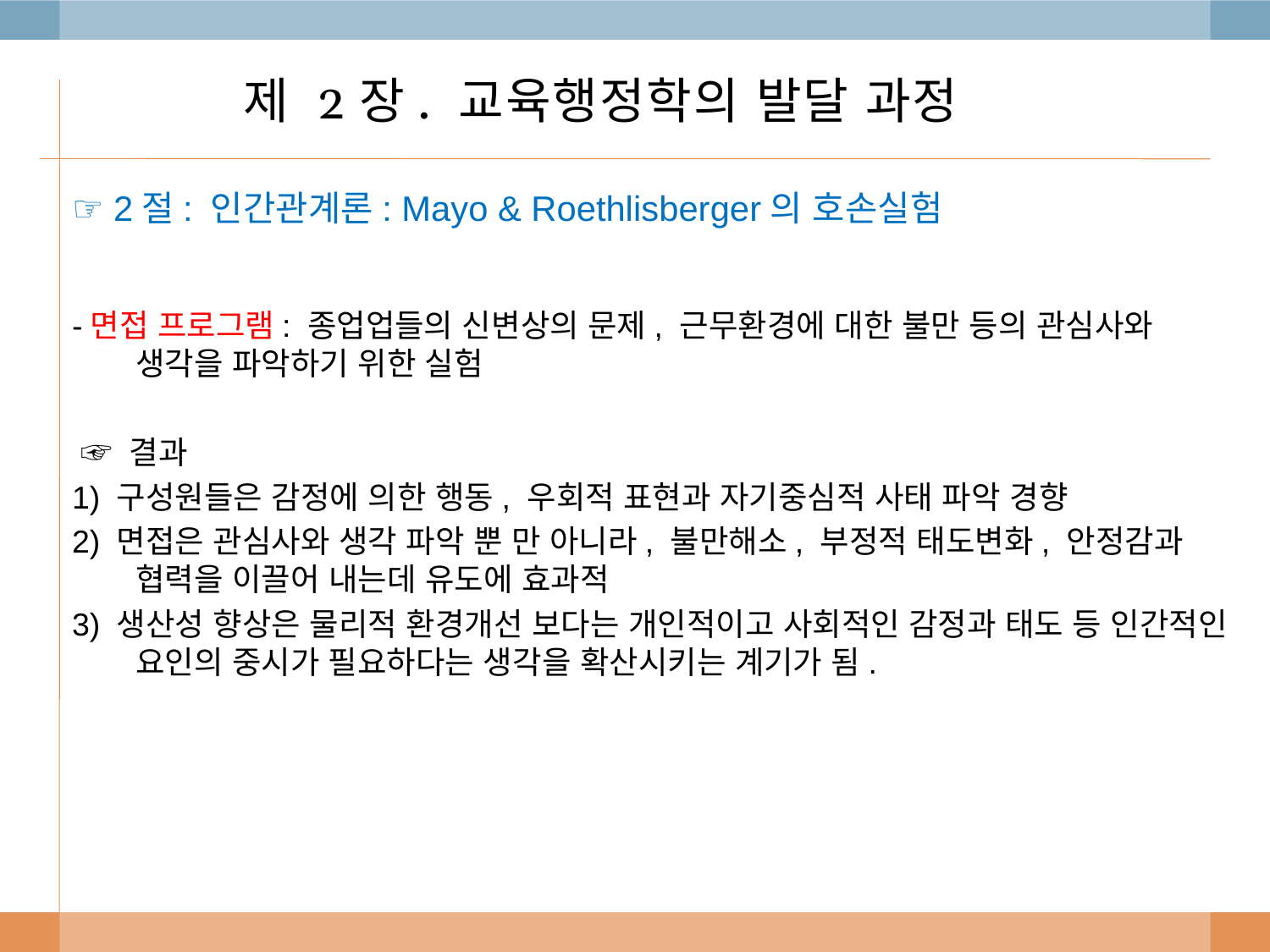

# 제 2장. 교육행정학의 발달 과정
☞ 2절: 인간관계론: Mayo & Roethlisberger의 호손실험

-면접 프로그램: 종업업들의 신변상의 문제, 근무환경에 대한 불만 등의 관심사와 생각을 파악하기 위한 실험

 ☞ 결과
1) 구성원들은 감정에 의한 행동, 우회적 표현과 자기중심적 사태 파악 경향
2) 면접은 관심사와 생각 파악 뿐 만 아니라, 불만해소, 부정적 태도변화, 안정감과 협력을 이끌어 내는데 유도에 효과적
3) 생산성 향상은 물리적 환경개선 보다는 개인적이고 사회적인 감정과 태도 등 인간적인 요인의 중시가 필요하다는 생각을 확산시키는 계기가 됨.